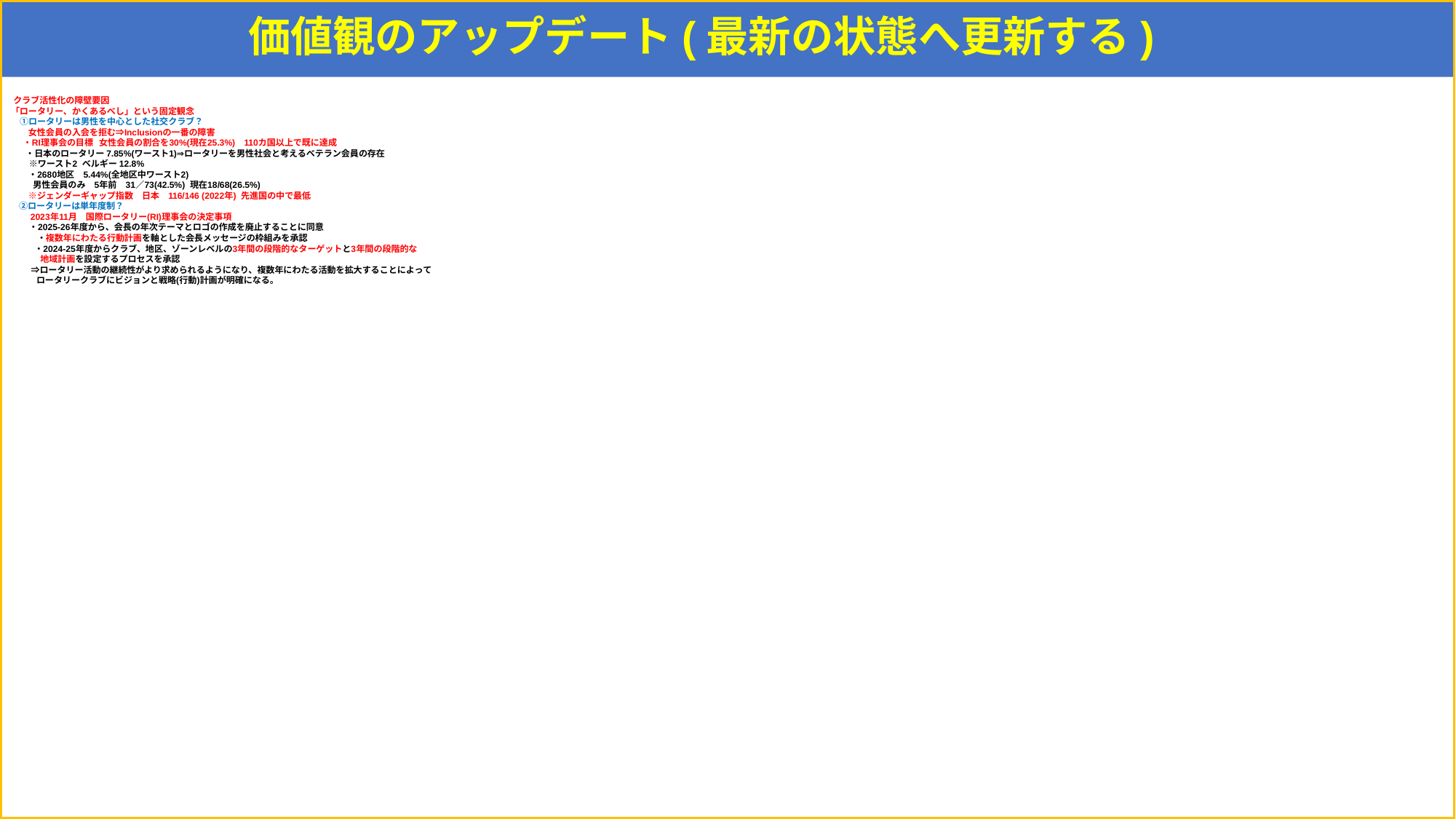

# 価値観のアップデート(最新の状態へ更新する)

 クラブ活性化の障壁要因
「ロータリー、かくあるべし」という固定観念
　①ロータリーは男性を中心とした社交クラブ？
　　女性会員の入会を拒む⇒Inclusionの一番の障害
      ・RI理事会の目標   女性会員の割合を30%(現在25.3%)　110カ国以上で既に達成
　   ・日本のロータリー 7.85%(ワースト1)⇒ロータリーを男性社会と考えるベテラン会員の存在
         ※ワースト2  ベルギー 12.8%
　　・2680地区　5.44%(全地区中ワースト2)
           男性会員のみ　5年前　31／73(42.5%)  現在18/68(26.5%)
　　※ジェンダーギャップ指数　日本　116/146 (2022年)  先進国の中で最低
    ②ロータリーは単年度制？
　　 2023年11月　国際ロータリー(RI)理事会の決定事項
         ・2025-26年度から、会長の年次テーマとロゴの作成を廃止することに同意
　　　・複数年にわたる行動計画を軸とした会長メッセージの枠組みを承認
　　   ・2024-25年度からクラブ、地区、ゾーンレベルの3年間の段階的なターゲットと3年間の段階的な
　　      地域計画を設定するプロセスを承認
          ⇒ロータリー活動の継続性がより求められるようになり、複数年にわたる活動を拡大することによって
　　    ロータリークラブにビジョンと戦略(行動)計画が明確になる。